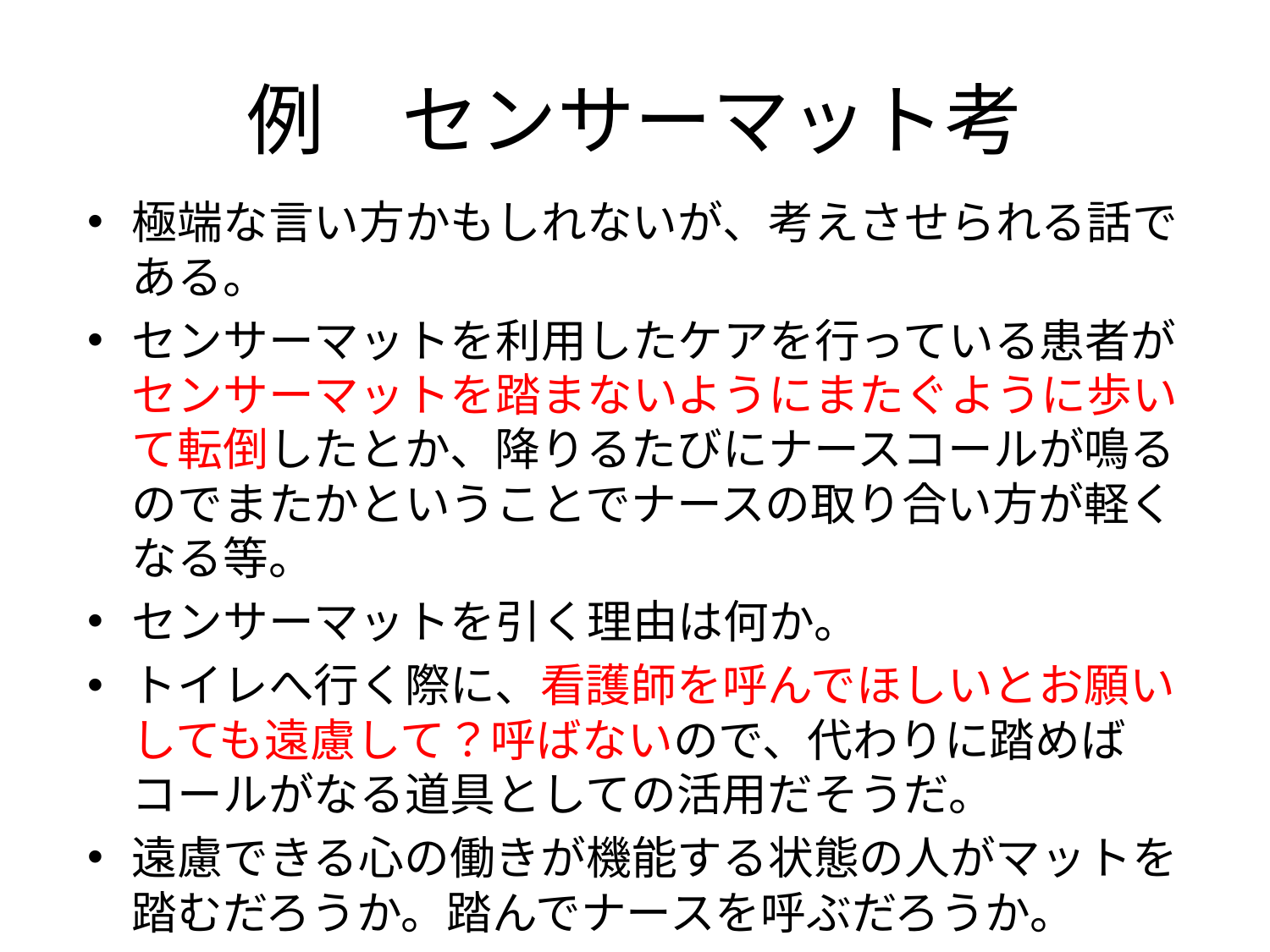

# 例　センサーマット考
極端な言い方かもしれないが、考えさせられる話である。
センサーマットを利用したケアを行っている患者がセンサーマットを踏まないようにまたぐように歩いて転倒したとか、降りるたびにナースコールが鳴るのでまたかということでナースの取り合い方が軽くなる等。
センサーマットを引く理由は何か。
トイレへ行く際に、看護師を呼んでほしいとお願いしても遠慮して？呼ばないので、代わりに踏めばコールがなる道具としての活用だそうだ。
遠慮できる心の働きが機能する状態の人がマットを踏むだろうか。踏んでナースを呼ぶだろうか。